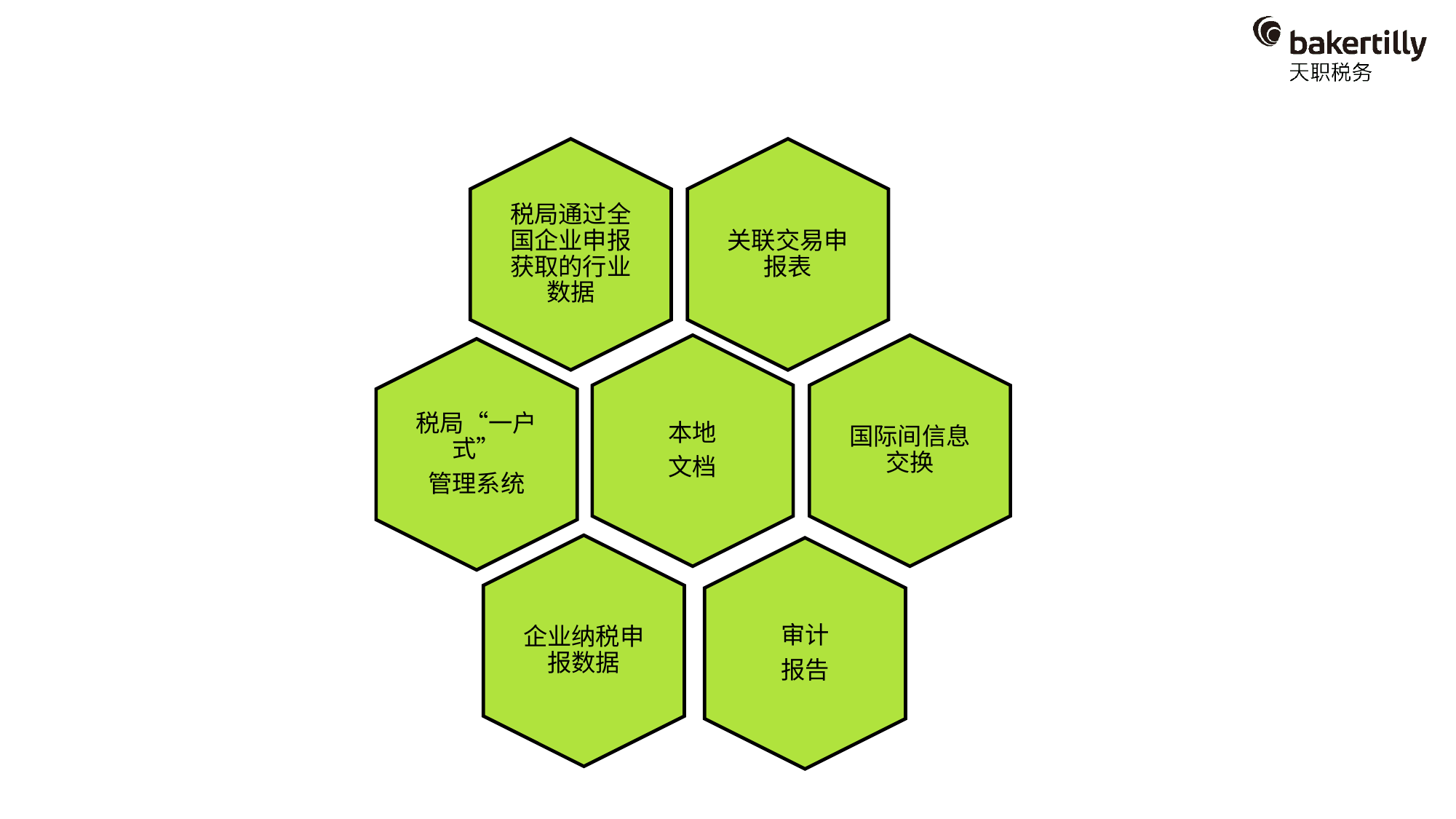

税务机关信息来源
关联交易申报表
税局通过全国企业申报获取的行业数据
本地
文档
国际间信息交换
审计
报告

企业纳税申报数据
税局“一户式”
管理系统